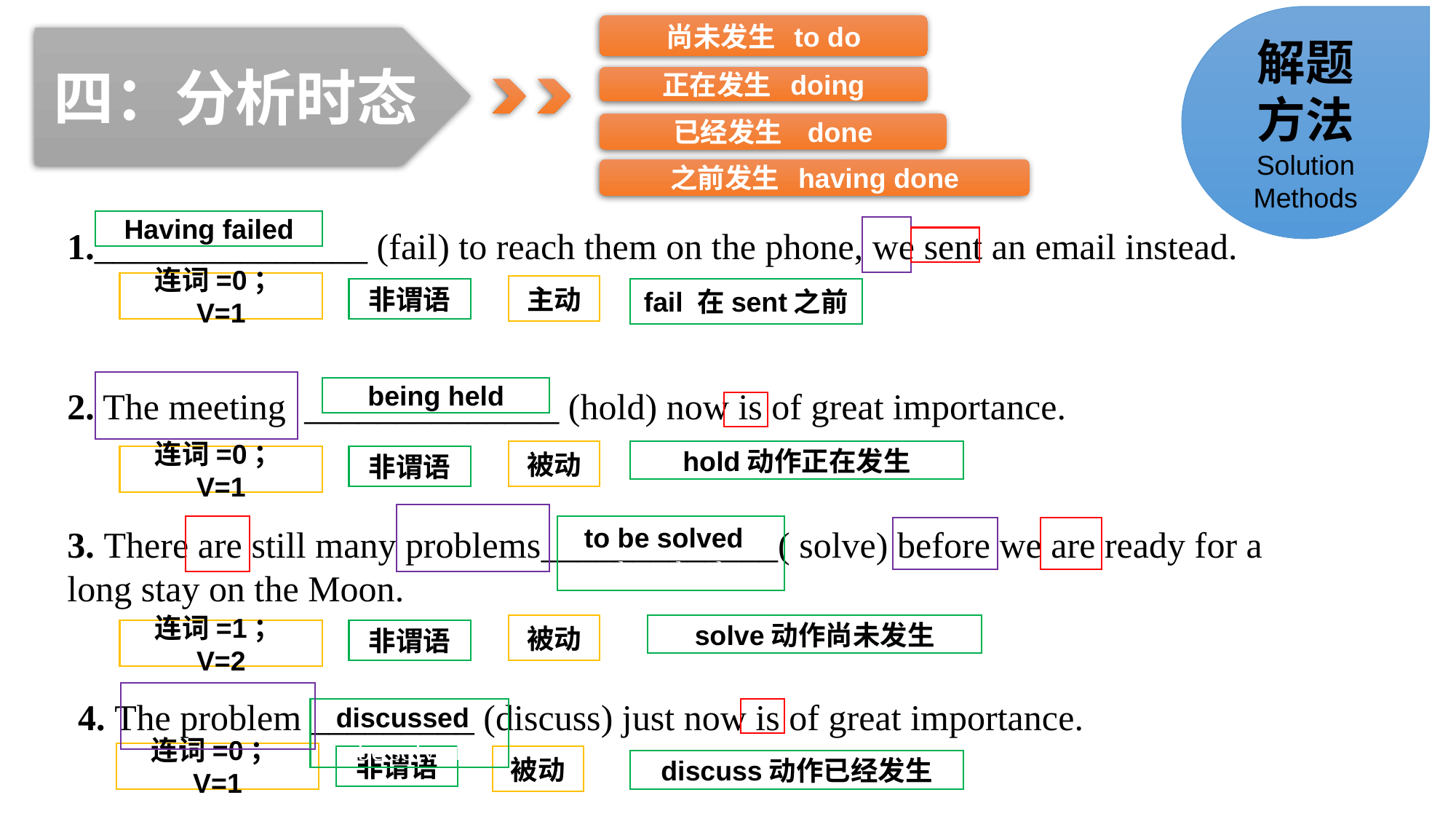

解题
方法
Solution Methods
尚未发生  to do
四：分析时态
正在发生  doing

已经发生   done
之前发生  having done
1._______________ (fail) to reach them on the phone, we sent an email instead.
Having failed

连词=0；V=1
主动
非谓语
fail 在sent之前

2. The meeting  ______________ (hold) now is of great importance.
being held

被动
hold动作正在发生
非谓语
连词=0；V=1

3. There are still many problems_____________( solve) before we are ready for a long stay on the Moon.

to be solvedo be solved

被动
solve动作尚未发生
非谓语
连词=1；V=2

4. The problem _________ (discuss) just now is of great importance.

discussedo be solved
连词=0；V=1
非谓语
被动
discuss动作已经发生